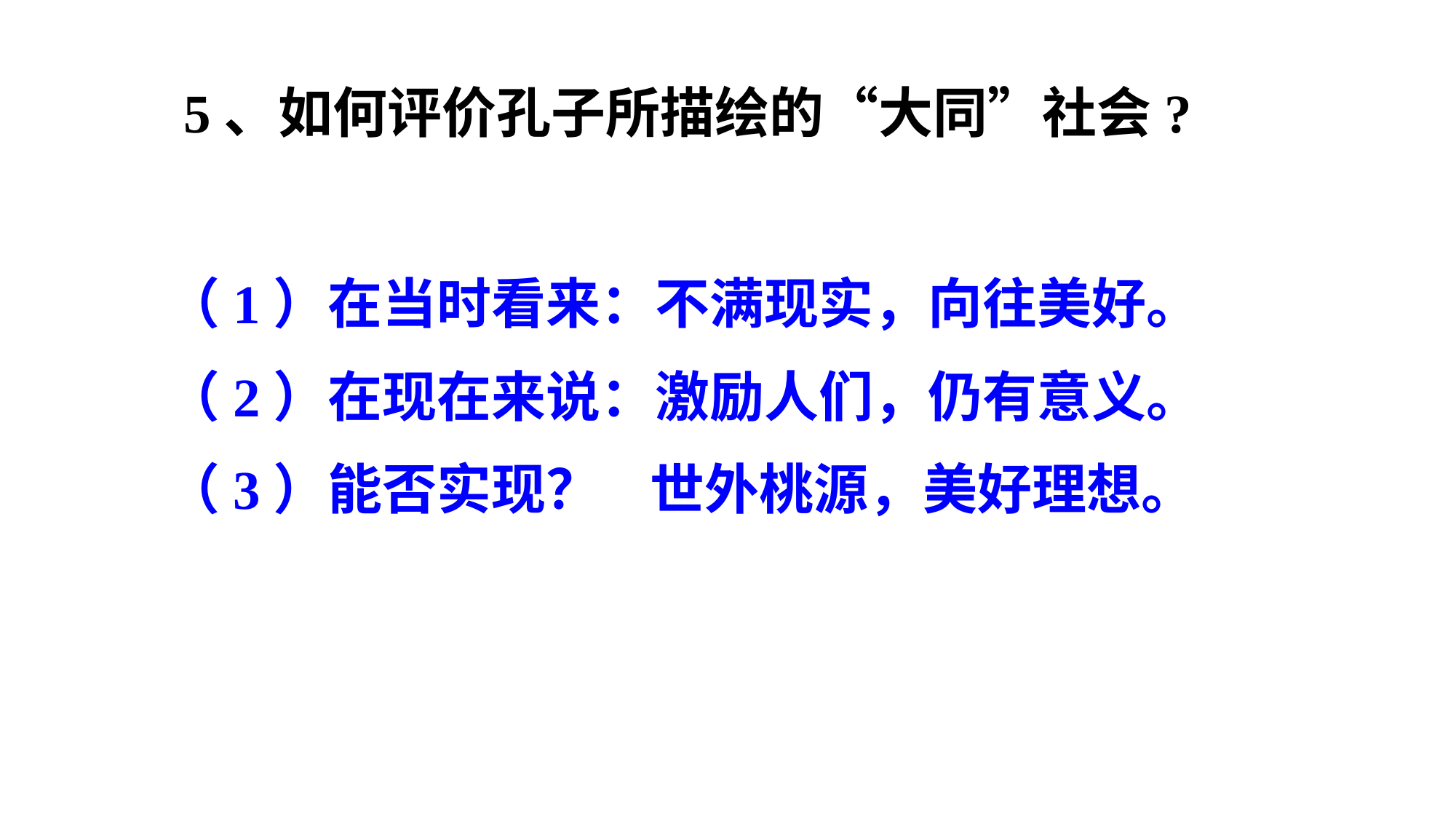

5、如何评价孔子所描绘的“大同”社会?
（1）在当时看来：不满现实，向往美好。
（2）在现在来说：激励人们，仍有意义。
（3）能否实现？    世外桃源，美好理想。